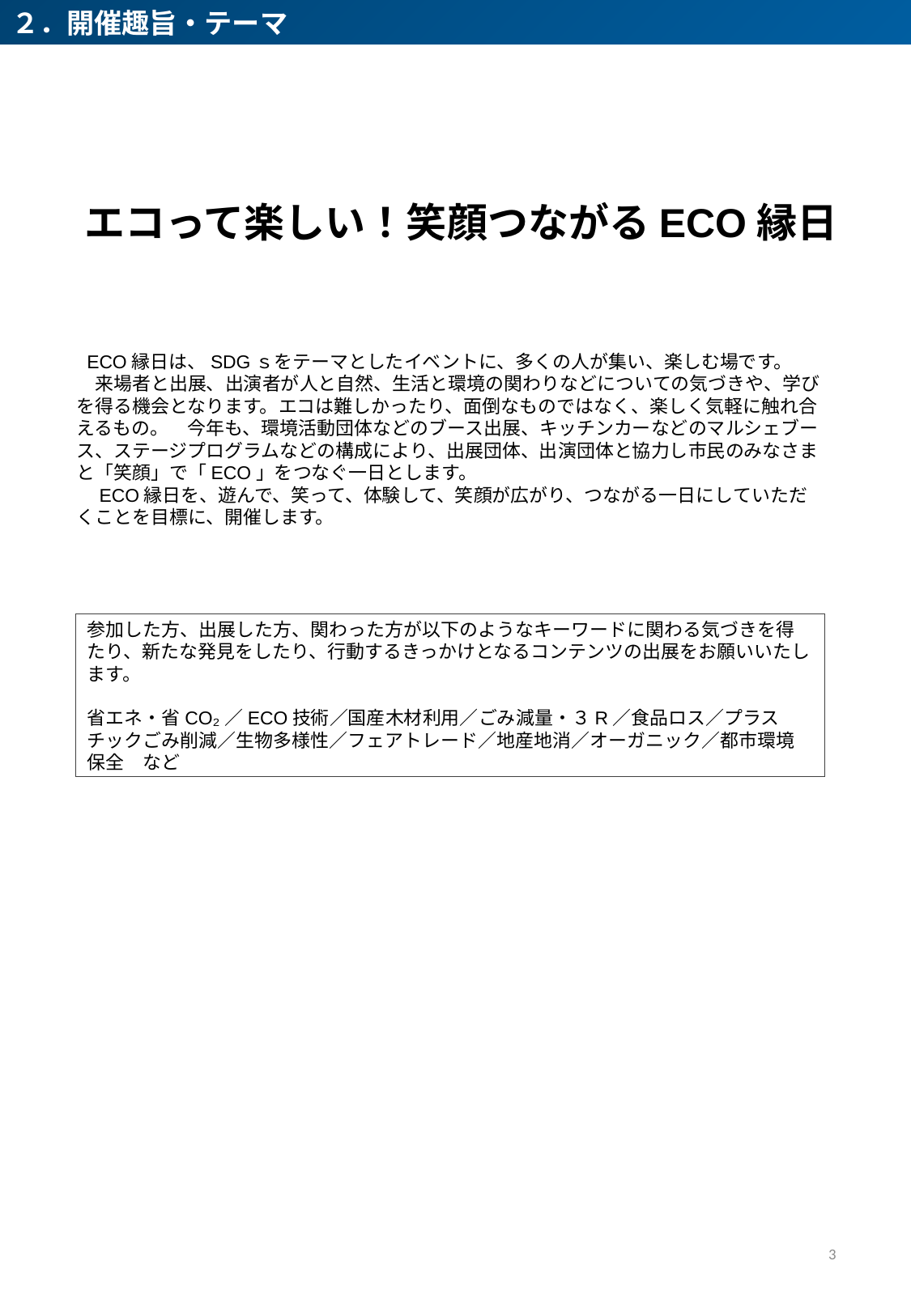

２．開催趣旨・テーマ
エコって楽しい！笑顔つながるECO縁日
  ECO縁日は、SDGｓをテーマとしたイベントに、多くの人が集い、楽しむ場です。
　来場者と出展、出演者が人と自然、生活と環境の関わりなどについての気づきや、学びを得る機会となります。エコは難しかったり、面倒なものではなく、楽しく気軽に触れ合えるもの。　今年も、環境活動団体などのブース出展、キッチンカーなどのマルシェブース、ステージプログラムなどの構成により、出展団体、出演団体と協力し市民のみなさまと「笑顔」で「ECO」をつなぐ一日とします。
　ECO縁日を、遊んで、笑って、体験して、笑顔が広がり、つながる一日にしていただくことを目標に、開催します。

参加した方、出展した方、関わった方が以下のようなキーワードに関わる気づきを得たり、新たな発見をしたり、行動するきっかけとなるコンテンツの出展をお願いいたします。

省エネ・省CO₂／ECO技術／国産木材利用／ごみ減量・３R／食品ロス／プラスチックごみ削減／生物多様性／フェアトレード／地産地消／オーガニック／都市環境保全　など
3